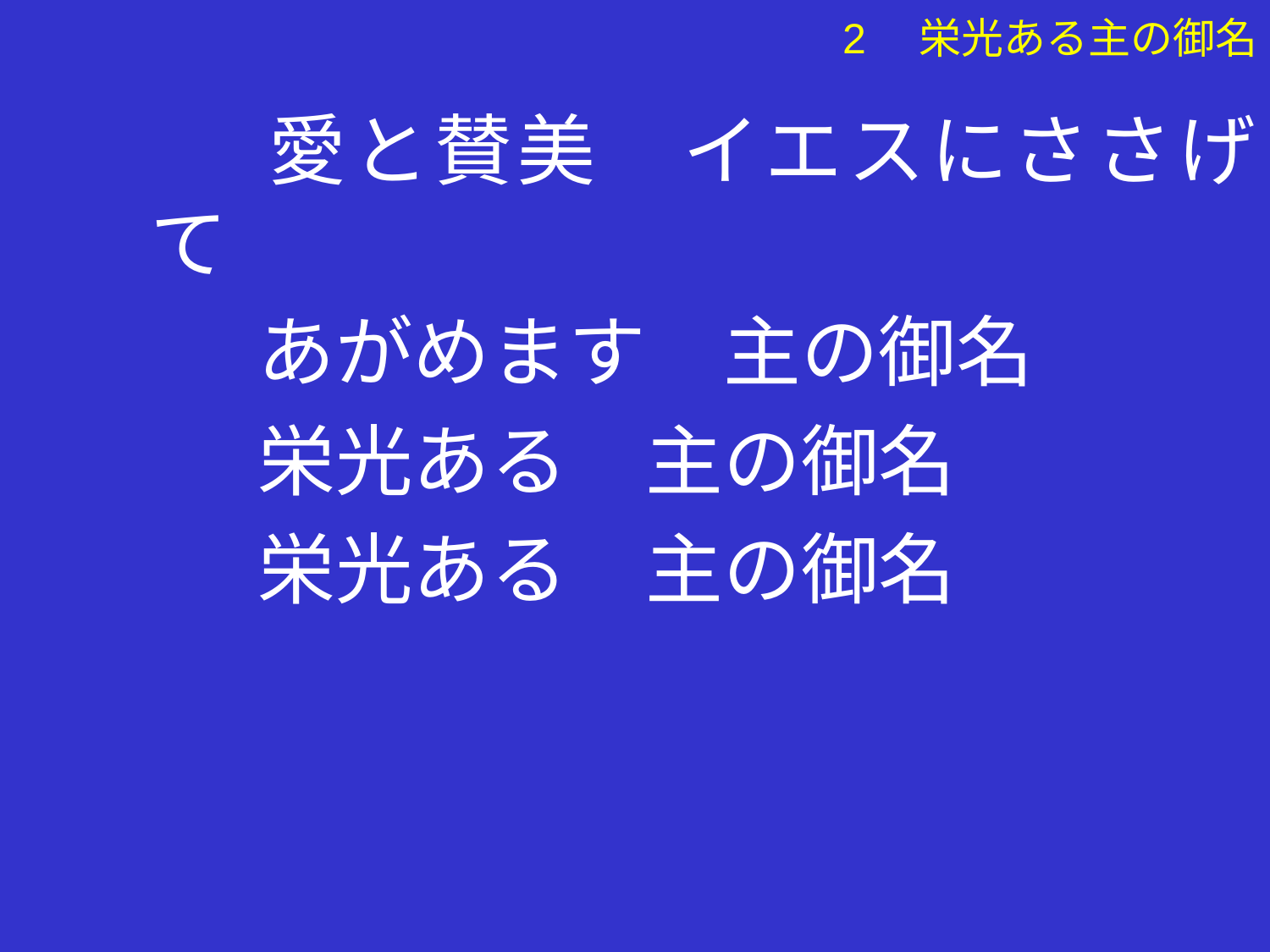

愛と賛美　イエスにささげて
　　あがめます　主の御名
　　栄光ある　主の御名
　　栄光ある　主の御名
# 2　栄光ある主の御名